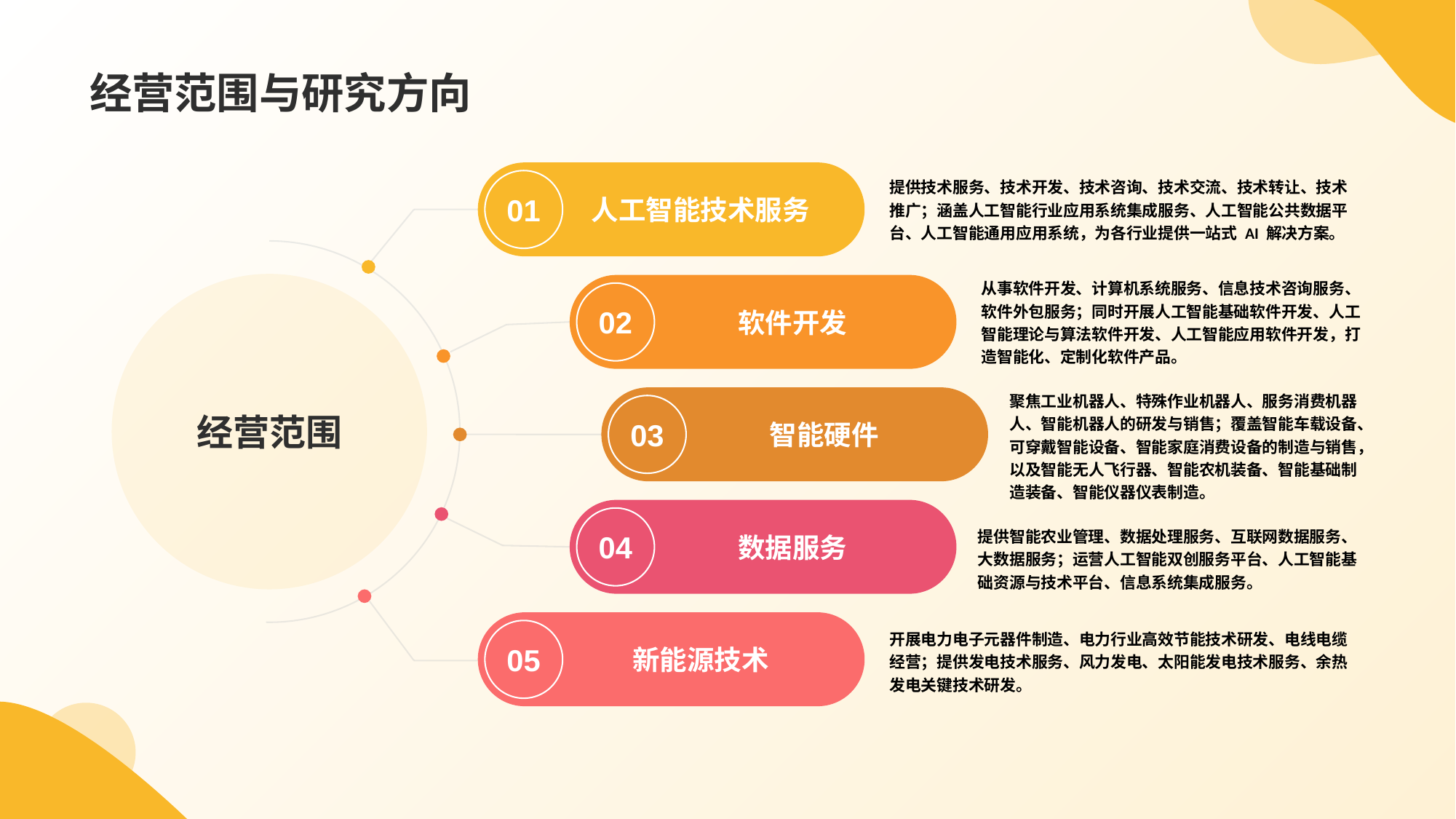

经营范围与研究方向
提供技术服务、技术开发、技术咨询、技术交流、技术转让、技术推广；涵盖人工智能行业应用系统集成服务、人工智能公共数据平台、人工智能通用应用系统，为各行业提供一站式 AI 解决方案。

人工智能技术服务
01

从事软件开发、计算机系统服务、信息技术咨询服务、软件外包服务；同时开展人工智能基础软件开发、人工智能理论与算法软件开发、人工智能应用软件开发，打造智能化、定制化软件产品。

软件开发
02

经营范围

智能硬件
03
聚焦工业机器人、特殊作业机器人、服务消费机器人、智能机器人的研发与销售；覆盖智能车载设备、可穿戴智能设备、智能家庭消费设备的制造与销售，以及智能无人飞行器、智能农机装备、智能基础制造装备、智能仪器仪表制造。

数据服务

04
提供智能农业管理、数据处理服务、互联网数据服务、大数据服务；运营人工智能双创服务平台、人工智能基础资源与技术平台、信息系统集成服务。

开展电力电子元器件制造、电力行业高效节能技术研发、电线电缆经营；提供发电技术服务、风力发电、太阳能发电技术服务、余热发电关键技术研发。
新能源技术
05